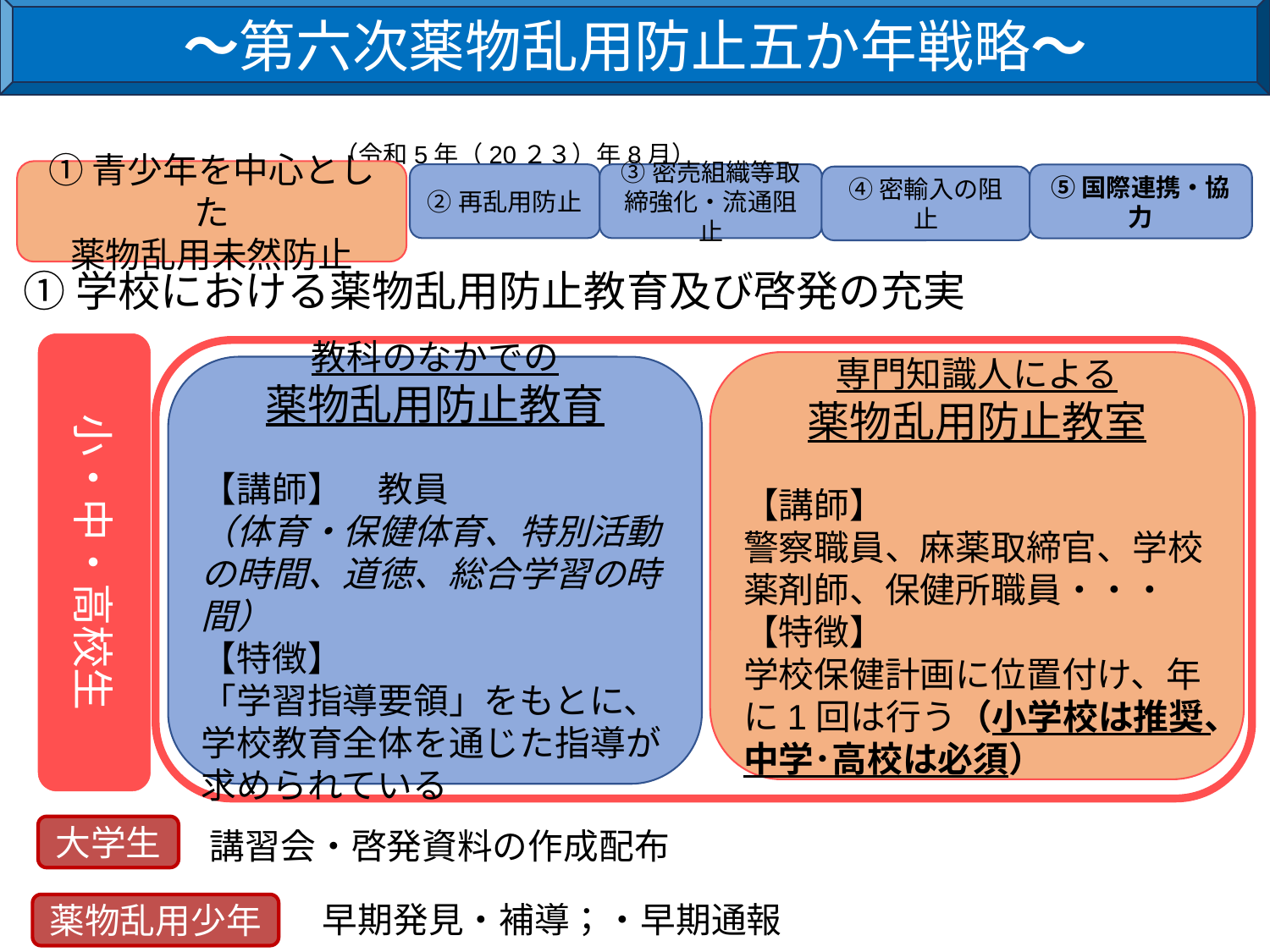

～第六次薬物乱用防止五か年戦略～
　　　　　　　　　　　　　　　　　　　　　　　　　　　　　　　　　　　　　　（令和5年（20２３）年8月）
①青少年を中心とした
薬物乱用未然防止
②再乱用防止
③密売組織等取締強化・流通阻止
⑤国際連携・協力
④密輸入の阻止
①学校における薬物乱用防止教育及び啓発の充実
小・中・高校生

専門知識人による
薬物乱用防止教室

【講師】
警察職員、麻薬取締官、学校薬剤師、保健所職員・・・
【特徴】
学校保健計画に位置付け、年に1回は行う（小学校は推奨、中学･高校は必須）
教科のなかでの
薬物乱用防止教育

【講師】　教員
（体育・保健体育、特別活動の時間、道徳、総合学習の時間）
【特徴】
「学習指導要領」をもとに、学校教育全体を通じた指導が求められている
大学生
講習会・啓発資料の作成配布
早期発見・補導；・早期通報
薬物乱用少年